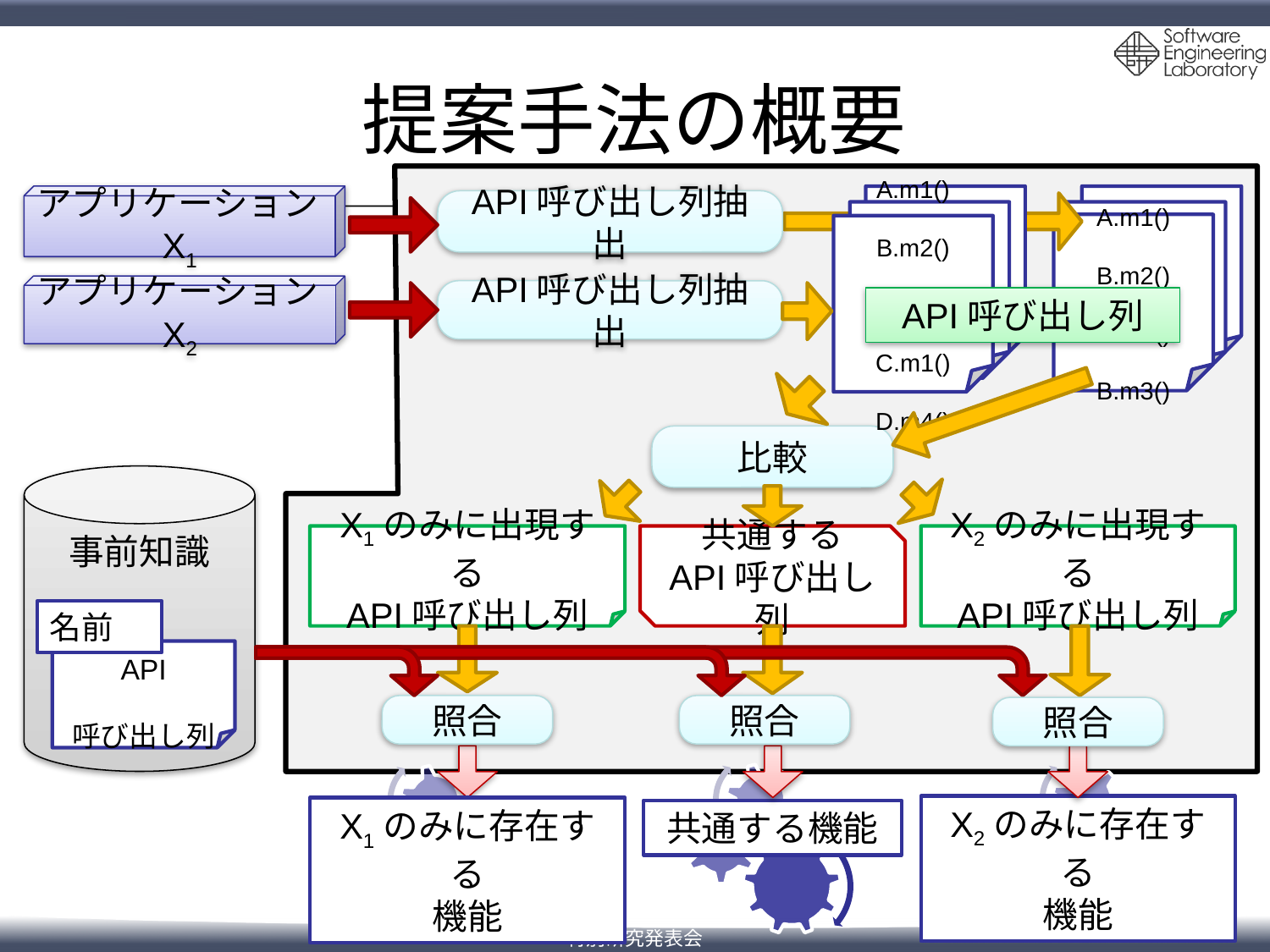

# 提案手法の概要

アプリケーションX1

A.m1()
B.m2()
B.m3()
C.m1()
D.m4()

A.m1()
B.m2()
D.m2()
B.m3()
API呼び出し列抽出

アプリケーションX2
API呼び出し列抽出

API呼び出し列

比較
事前知識

X1のみに出現する
API呼び出し列
共通する
API呼び出し列
X2のみに出現する
API呼び出し列
名前

API
呼び出し列

照合
照合
照合

X2のみに存在する
機能
X1のみに存在する
機能
共通する機能
6
特別研究発表会